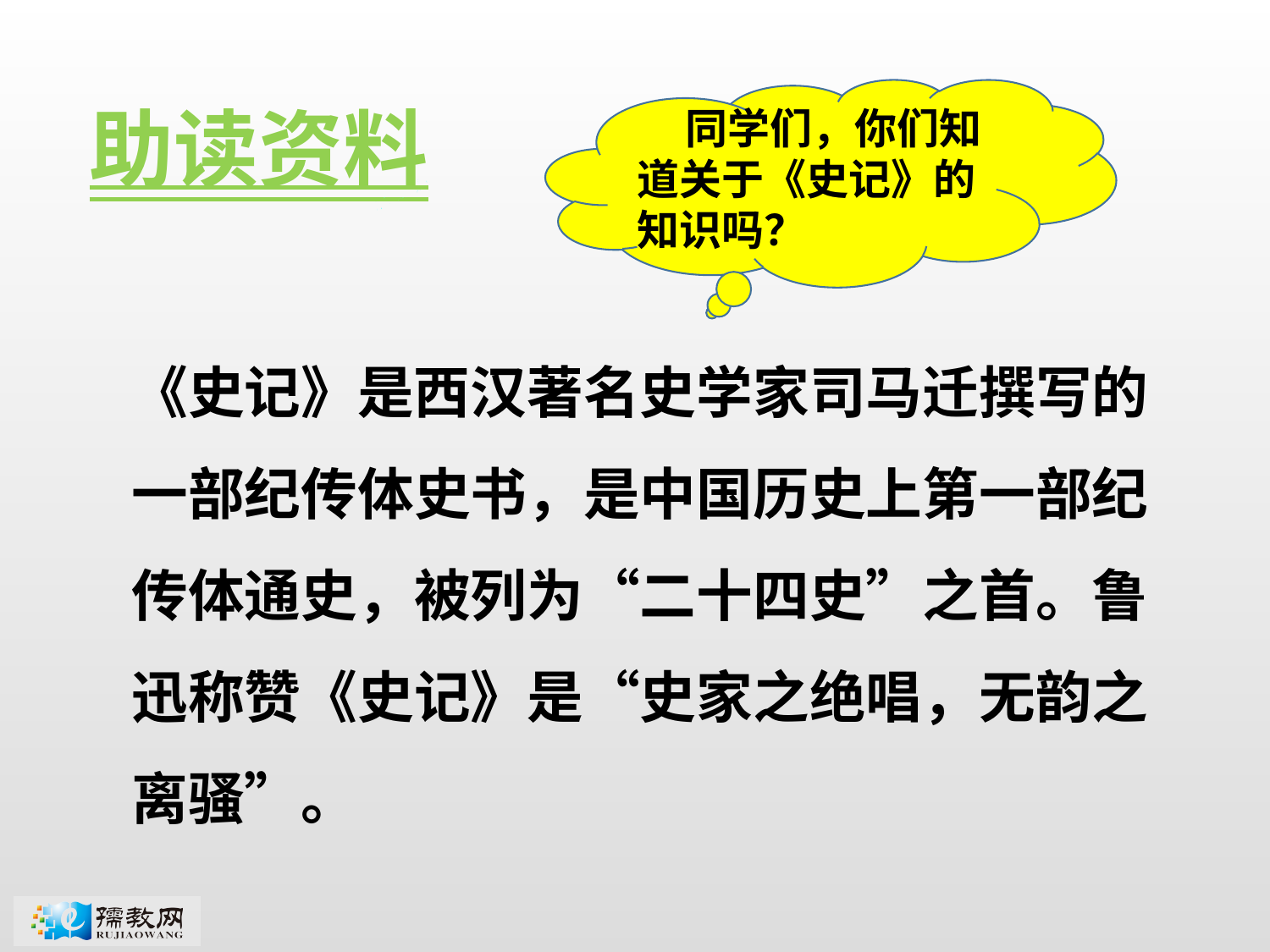

同学们，你们知道关于《史记》的知识吗？
助读资料

《史记》是西汉著名史学家司马迁撰写的一部纪传体史书，是中国历史上第一部纪传体通史，被列为“二十四史”之首。鲁迅称赞《史记》是“史家之绝唱，无韵之离骚”。